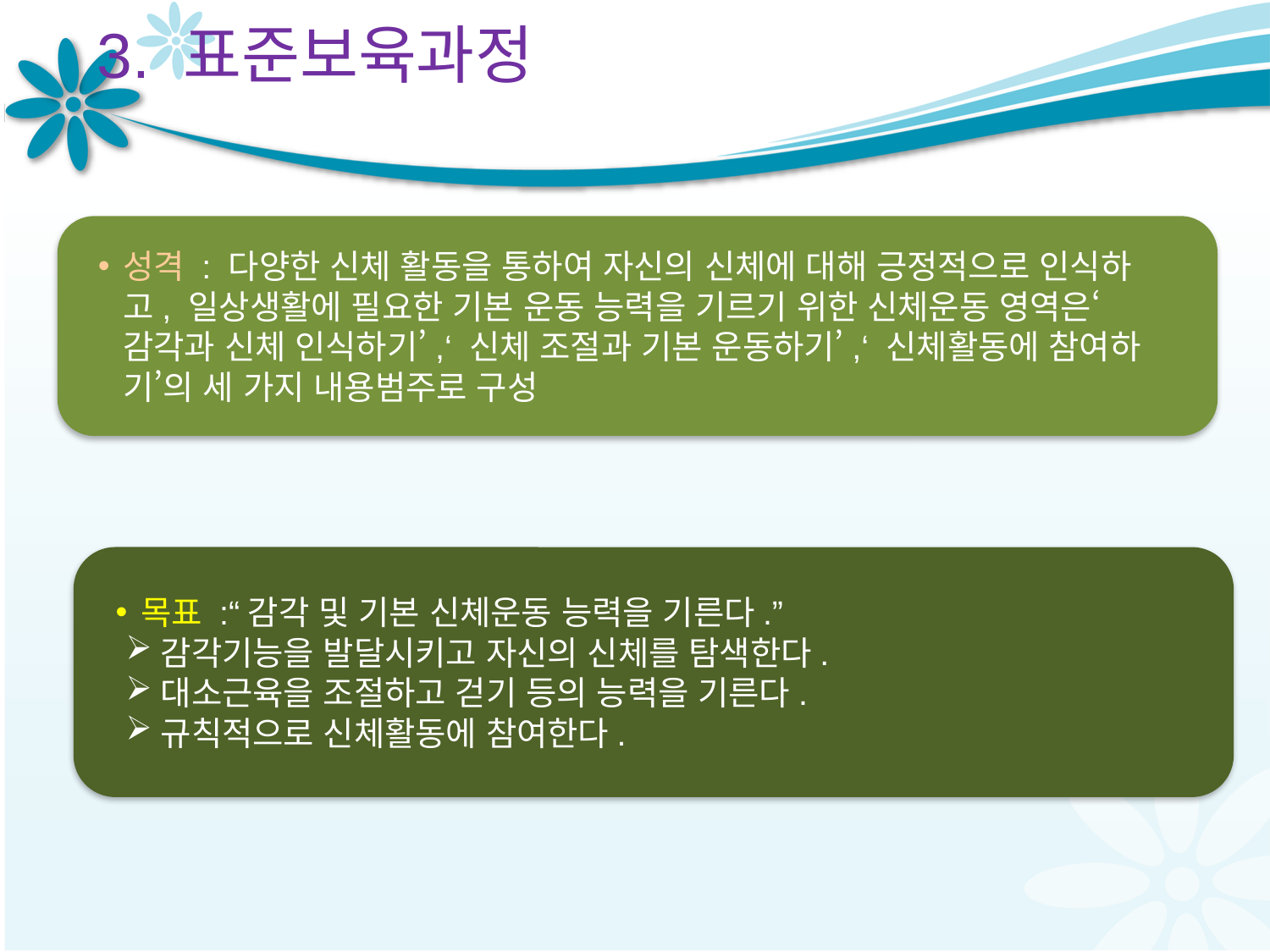

3. 표준보육과정
성격 : 다양한 신체 활동을 통하여 자신의 신체에 대해 긍정적으로 인식하고, 일상생활에 필요한 기본 운동 능력을 기르기 위한 신체운동 영역은‘감각과 신체 인식하기’,‘ 신체 조절과 기본 운동하기’,‘ 신체활동에 참여하기’의 세 가지 내용범주로 구성
목표 :“감각 및 기본 신체운동 능력을 기른다.”
감각기능을 발달시키고 자신의 신체를 탐색한다.
대소근육을 조절하고 걷기 등의 능력을 기른다.
규칙적으로 신체활동에 참여한다.